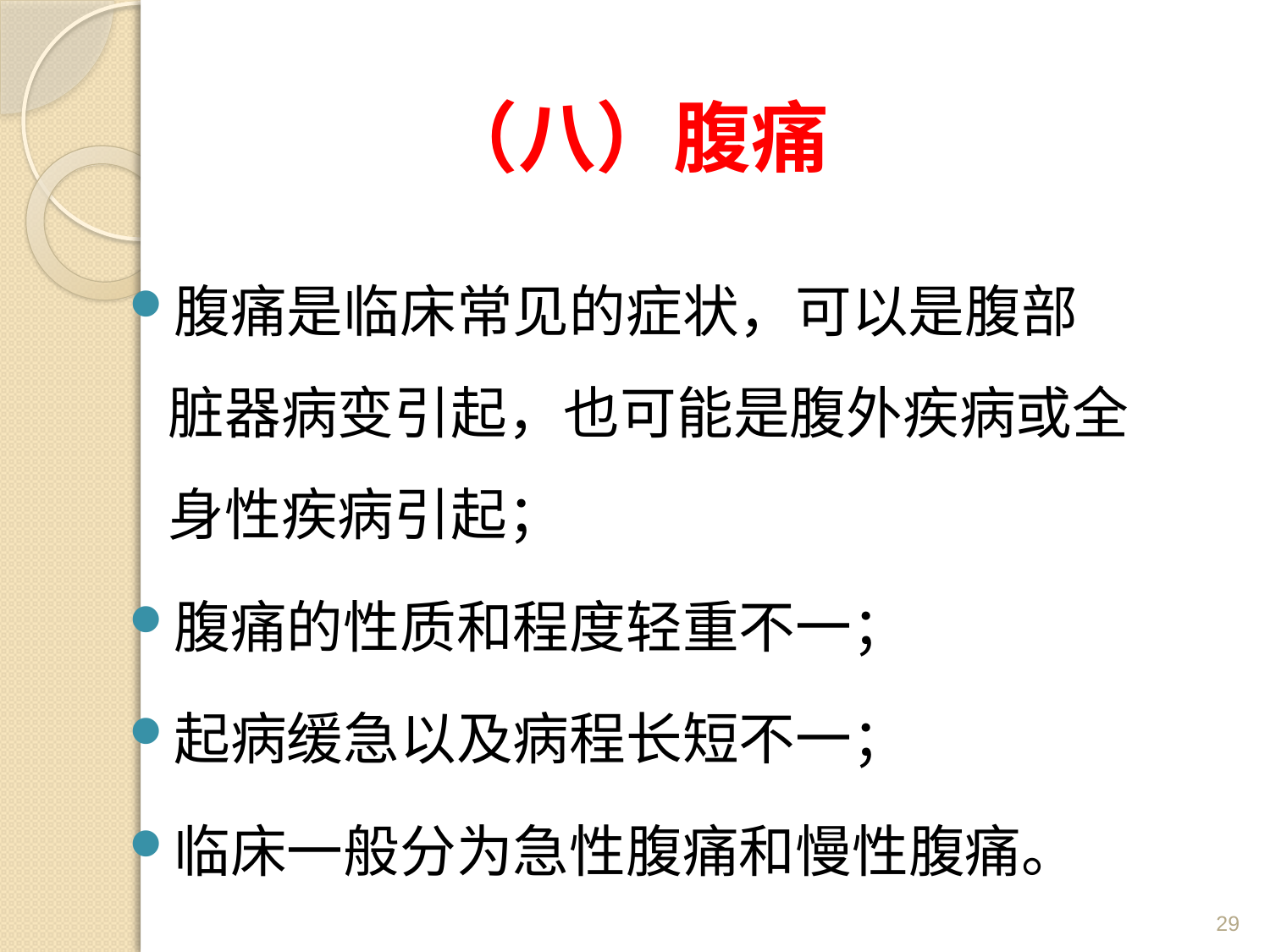

# （八）腹痛
腹痛是临床常见的症状，可以是腹部脏器病变引起，也可能是腹外疾病或全身性疾病引起；
腹痛的性质和程度轻重不一；
起病缓急以及病程长短不一；
临床一般分为急性腹痛和慢性腹痛。
29